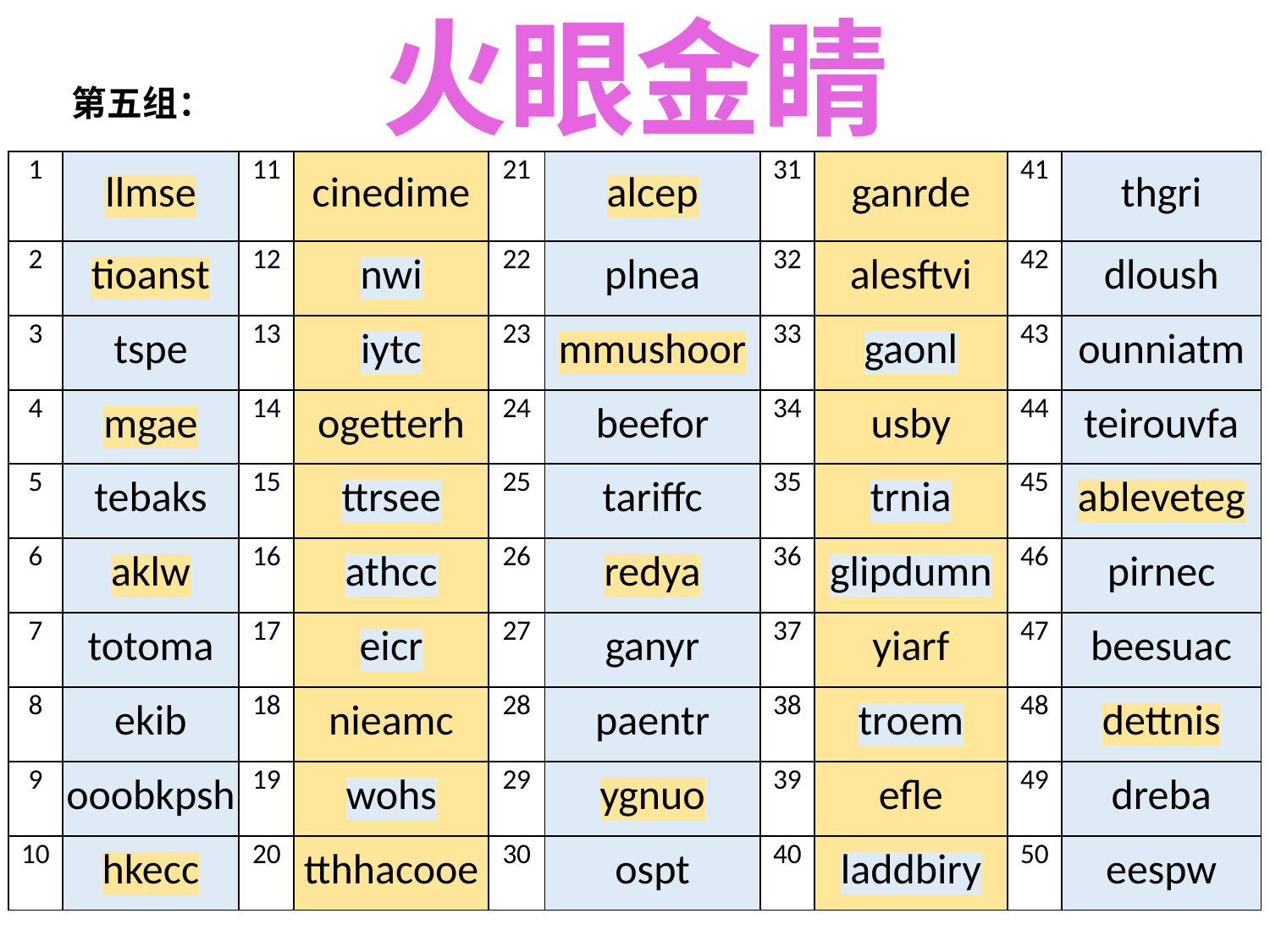

火眼金睛
第五组：
| 1 | llmse | 11 | cinedime | 21 | alcep | 31 | ganrde | 41 | thgri |
| --- | --- | --- | --- | --- | --- | --- | --- | --- | --- |
| 2 | tioanst | 12 | nwi | 22 | plnea | 32 | alesftvi | 42 | dloush |
| 3 | tspe | 13 | iytc | 23 | mmushoor | 33 | gaonl | 43 | ounniatm |
| 4 | mgae | 14 | ogetterh | 24 | beefor | 34 | usby | 44 | teirouvfa |
| 5 | tebaks | 15 | ttrsee | 25 | tariffc | 35 | trnia | 45 | ableveteg |
| 6 | aklw | 16 | athcc | 26 | redya | 36 | glipdumn | 46 | pirnec |
| 7 | totoma | 17 | eicr | 27 | ganyr | 37 | yiarf | 47 | beesuac |
| 8 | ekib | 18 | nieamc | 28 | paentr | 38 | troem | 48 | dettnis |
| 9 | ooobkpsh | 19 | wohs | 29 | ygnuo | 39 | efle | 49 | dreba |
| 10 | hkecc | 20 | tthhacooe | 30 | ospt | 40 | laddbiry | 50 | eespw |